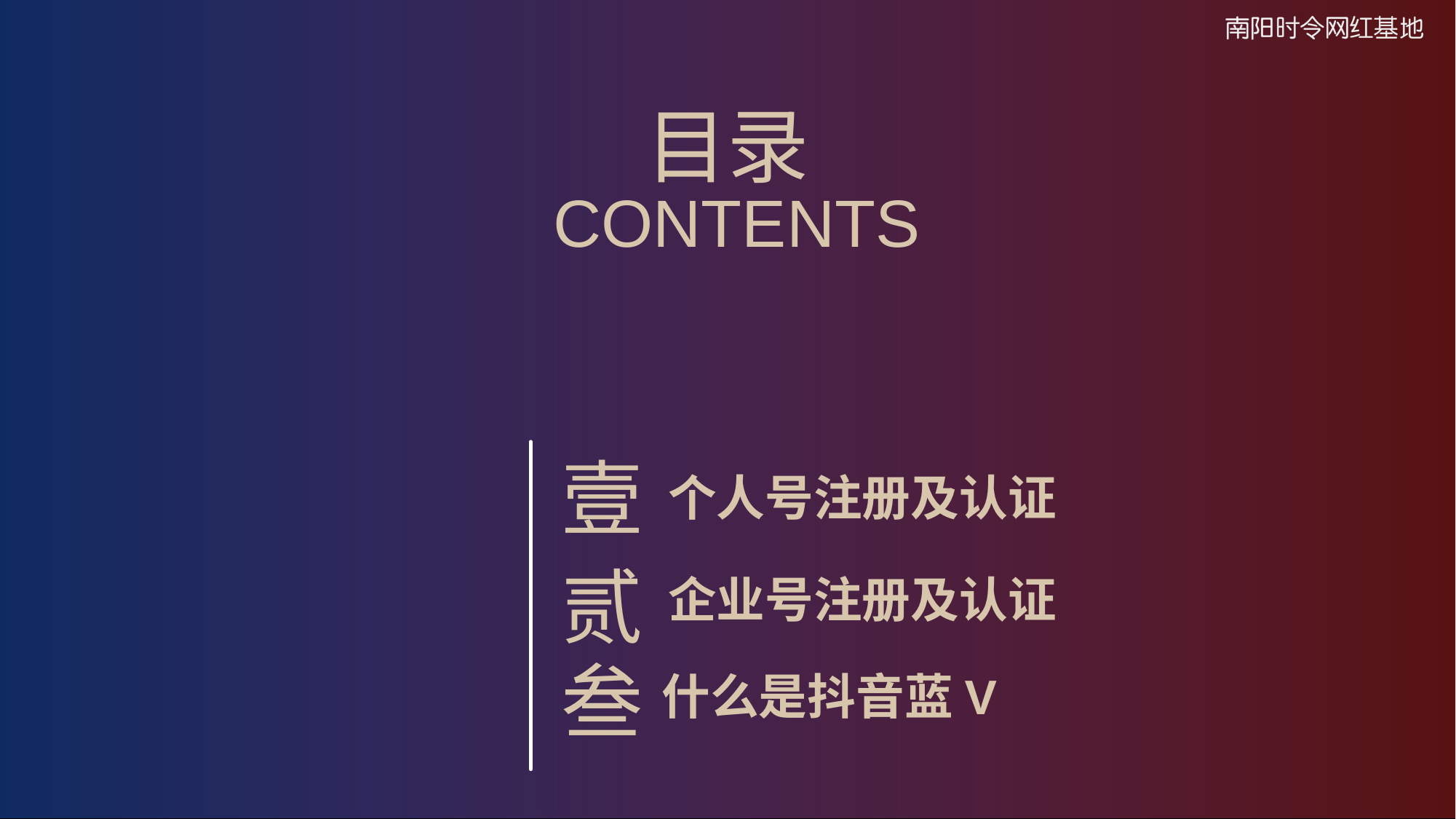

目录
 CONTENTS
壹
个人号注册及认证
贰
企业号注册及认证
叁
什么是抖音蓝V